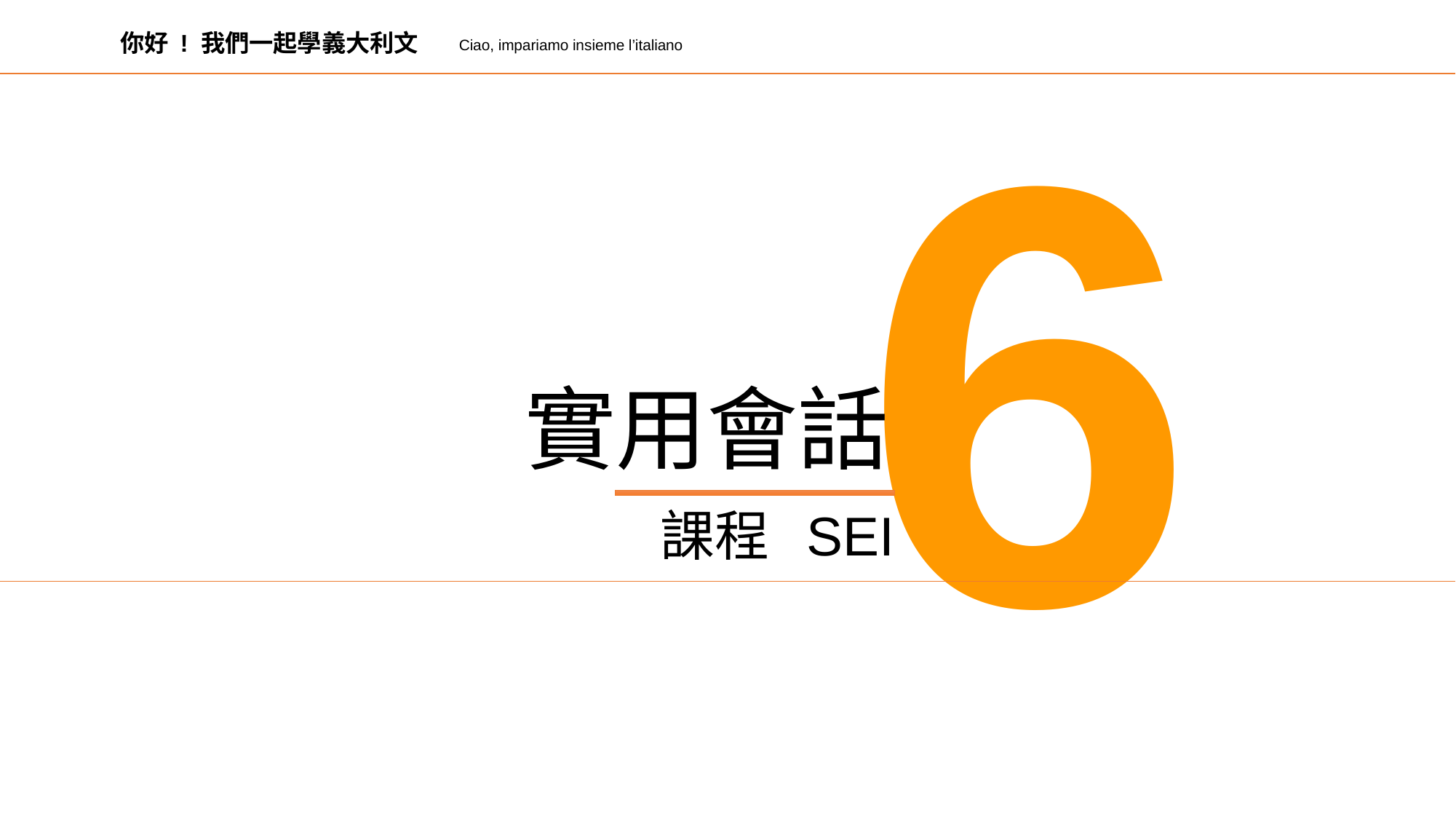

6
你好 ! 我們一起學義大利文

Ciao, impariamo insieme l’italiano

實用會話

課程  SEI